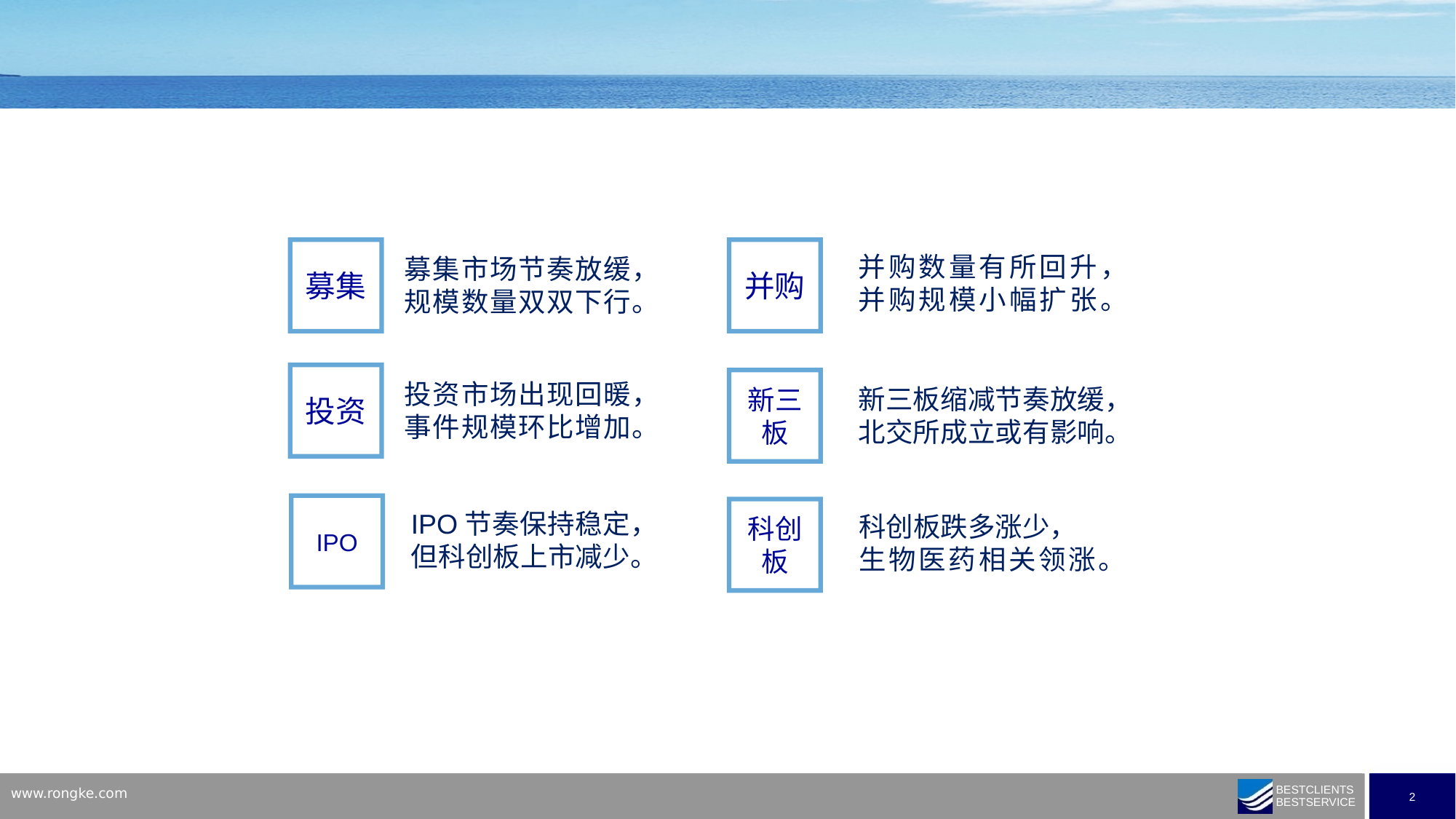

募集
并购
并购数量有所回升，
并购规模小幅扩张。
募集市场节奏放缓，
规模数量双双下行。
投资
新三板
投资市场出现回暖，事件规模环比增加。
新三板缩减节奏放缓，
北交所成立或有影响。
IPO
科创板
IPO节奏保持稳定，
但科创板上市减少。
科创板跌多涨少，
生物医药相关领涨。